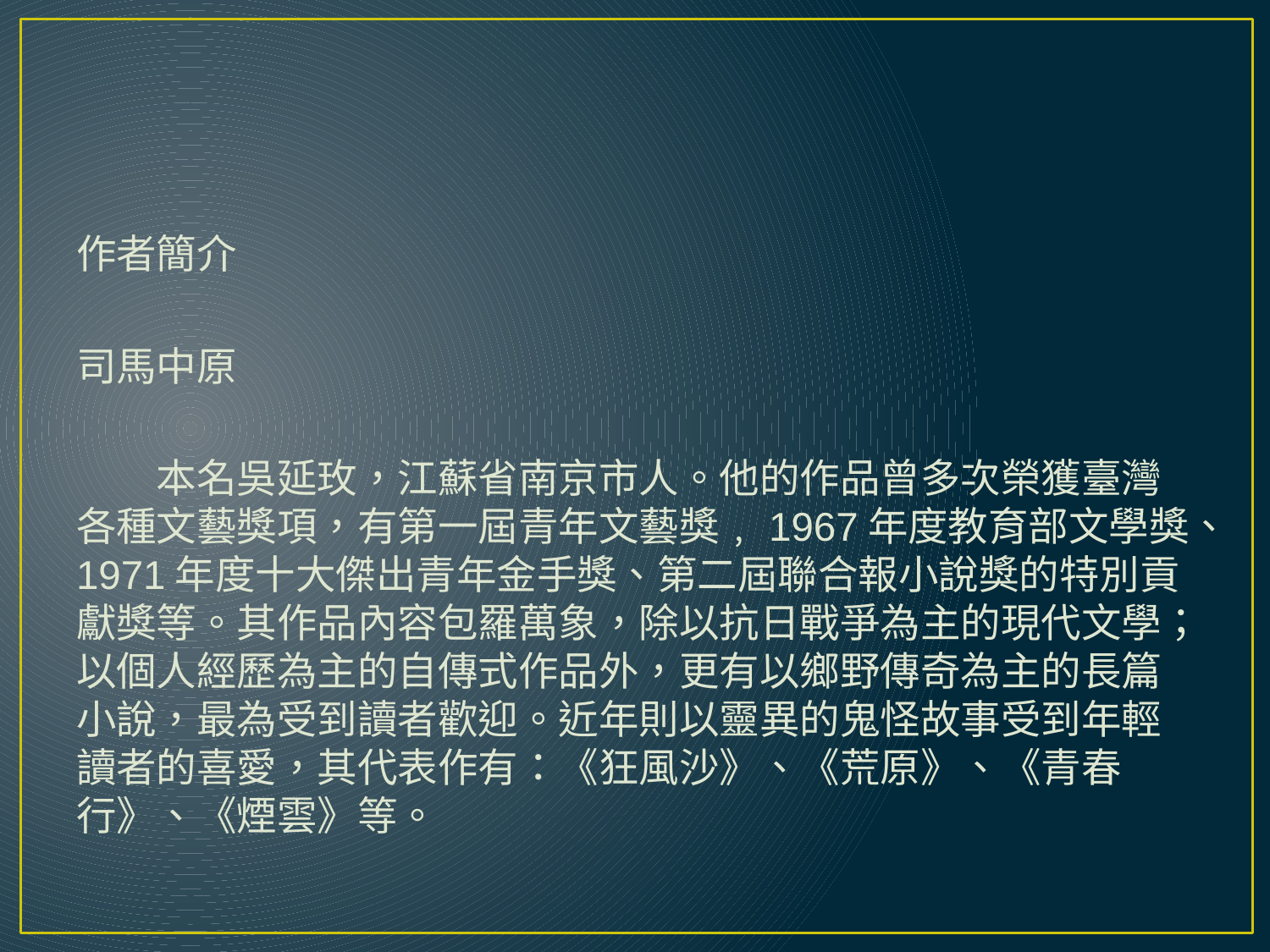

#
作者簡介

司馬中原

　　本名吳延玫，江蘇省南京市人。他的作品曾多次榮獲臺灣各種文藝獎項，有第一屆青年文藝獎﹐1967年度教育部文學獎、1971年度十大傑出青年金手獎、第二屆聯合報小說獎的特別貢獻獎等。其作品內容包羅萬象，除以抗日戰爭為主的現代文學；以個人經歷為主的自傳式作品外，更有以鄉野傳奇為主的長篇小說，最為受到讀者歡迎。近年則以靈異的鬼怪故事受到年輕讀者的喜愛，其代表作有：《狂風沙》、《荒原》、《青春行》、《煙雲》等。